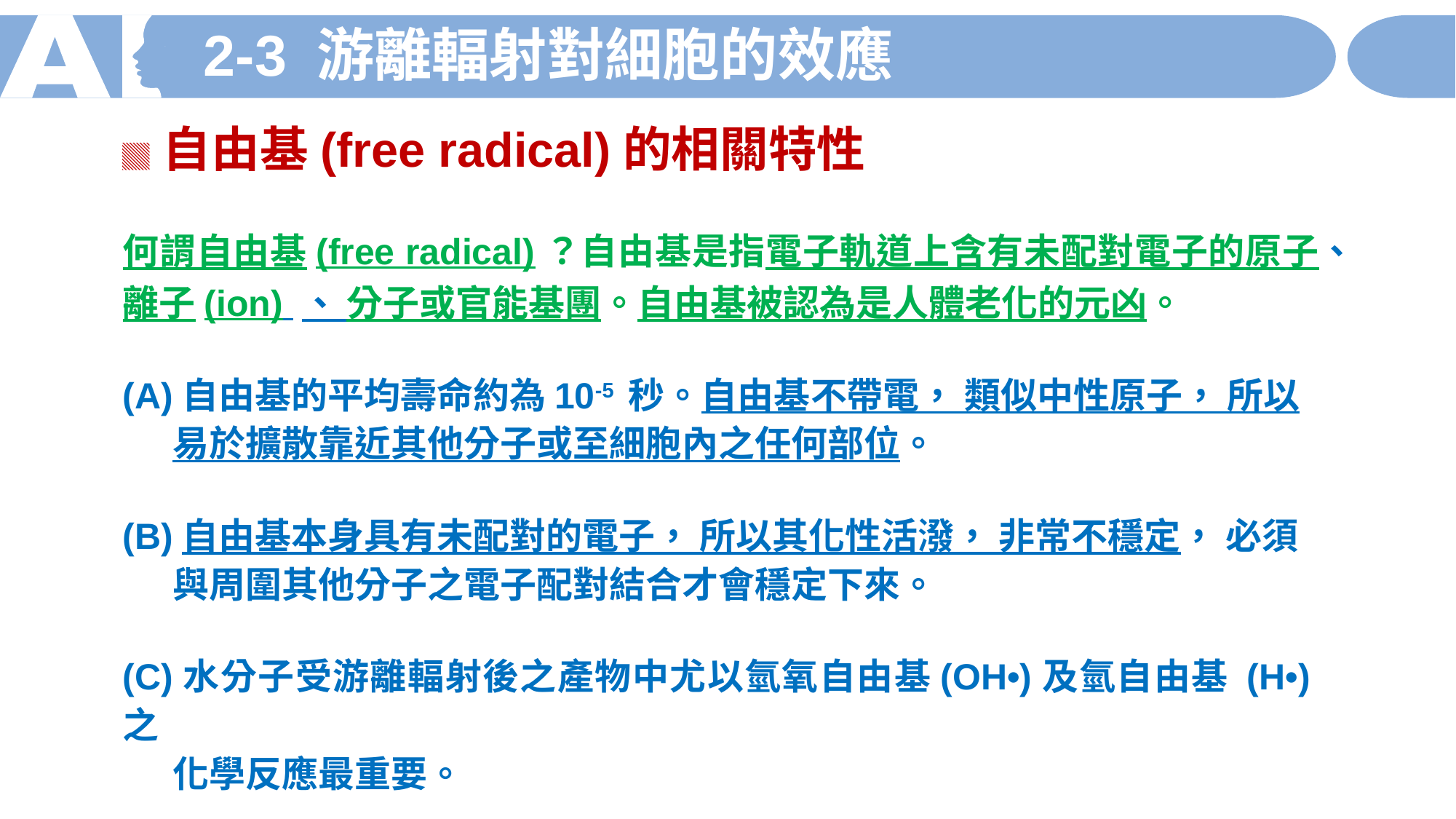

2-3 游離輻射對細胞的效應
▓ 自由基(free radical)的相關特性

何謂自由基(free radical)？自由基是指電子軌道上含有未配對電子的原子、離子(ion) 、 分子或官能基團。自由基被認為是人體老化的元凶。

(A)自由基的平均壽命約為10-5 秒。自由基不帶電， 類似中性原子， 所以
     易於擴散靠近其他分子或至細胞內之任何部位。

(B)自由基本身具有未配對的電子， 所以其化性活潑， 非常不穩定， 必須
     與周圍其他分子之電子配對結合才會穩定下來。

(C)水分子受游離輻射後之產物中尤以氫氧自由基(OH•)及氫自由基 (H•)之
     化學反應最重要。